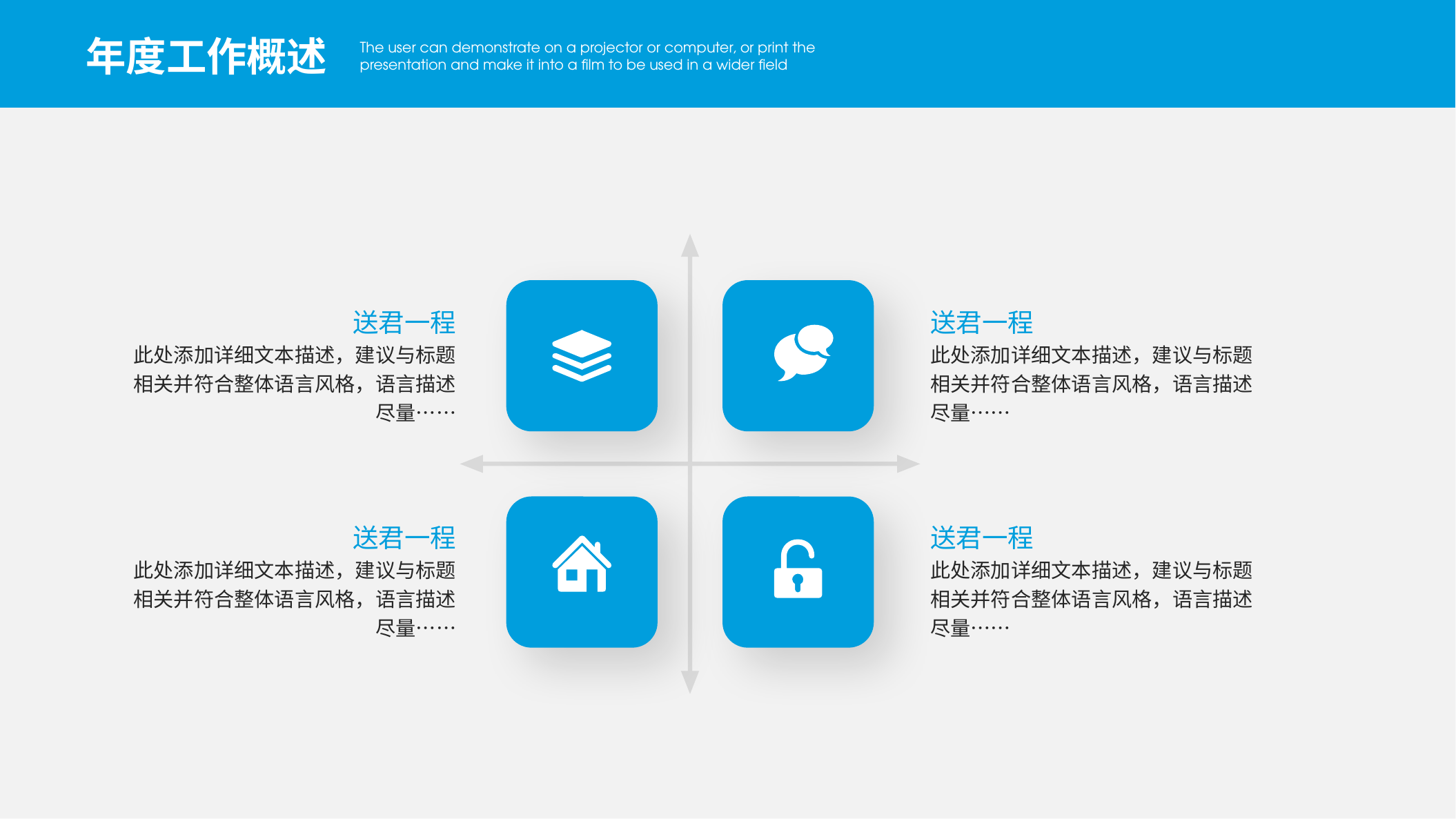

年度工作概述
The user can demonstrate on a projector or computer, or print the presentation and make it into a film to be used in a wider field

送君一程
此处添加详细文本描述，建议与标题相关并符合整体语言风格，语言描述尽量……
送君一程
此处添加详细文本描述，建议与标题相关并符合整体语言风格，语言描述尽量……
送君一程
此处添加详细文本描述，建议与标题相关并符合整体语言风格，语言描述尽量……
送君一程
此处添加详细文本描述，建议与标题相关并符合整体语言风格，语言描述尽量……